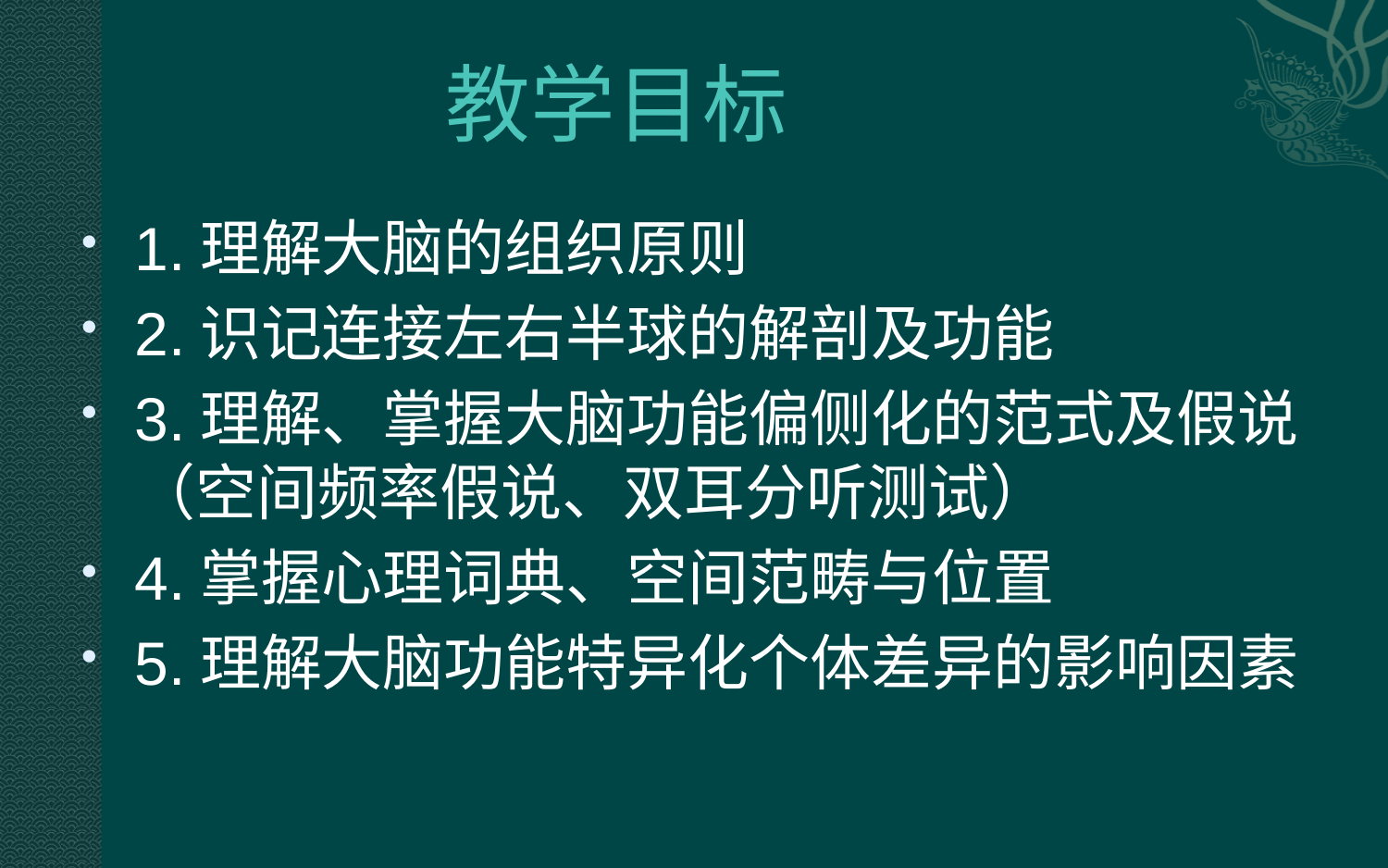

# 教学目标
1.理解大脑的组织原则
2.识记连接左右半球的解剖及功能
3.理解、掌握大脑功能偏侧化的范式及假说（空间频率假说、双耳分听测试）
4.掌握心理词典、空间范畴与位置
5.理解大脑功能特异化个体差异的影响因素